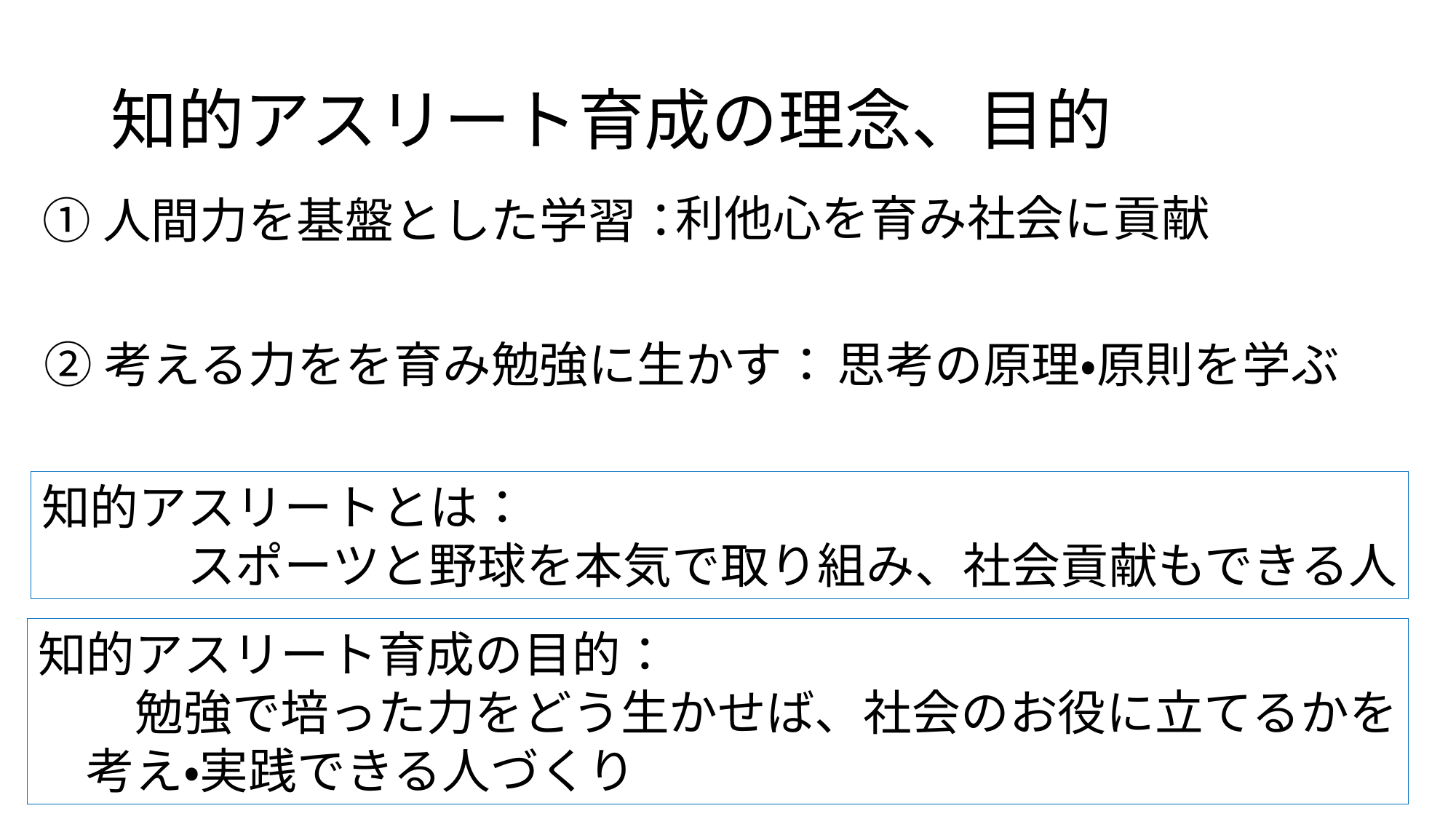

# 知的アスリート育成の理念、目的
利他心を育み社会に貢献
①人間力を基盤とした学習：
②考える力をを育み勉強に生かす：
思考の原理・原則を学ぶ
知的アスリートとは：
　　　スポーツと野球を本気で取り組み、社会貢献もできる人
知的アスリート育成の目的：
　　勉強で培った力をどう生かせば、社会のお役に立てるかを
　考え・実践できる人づくり